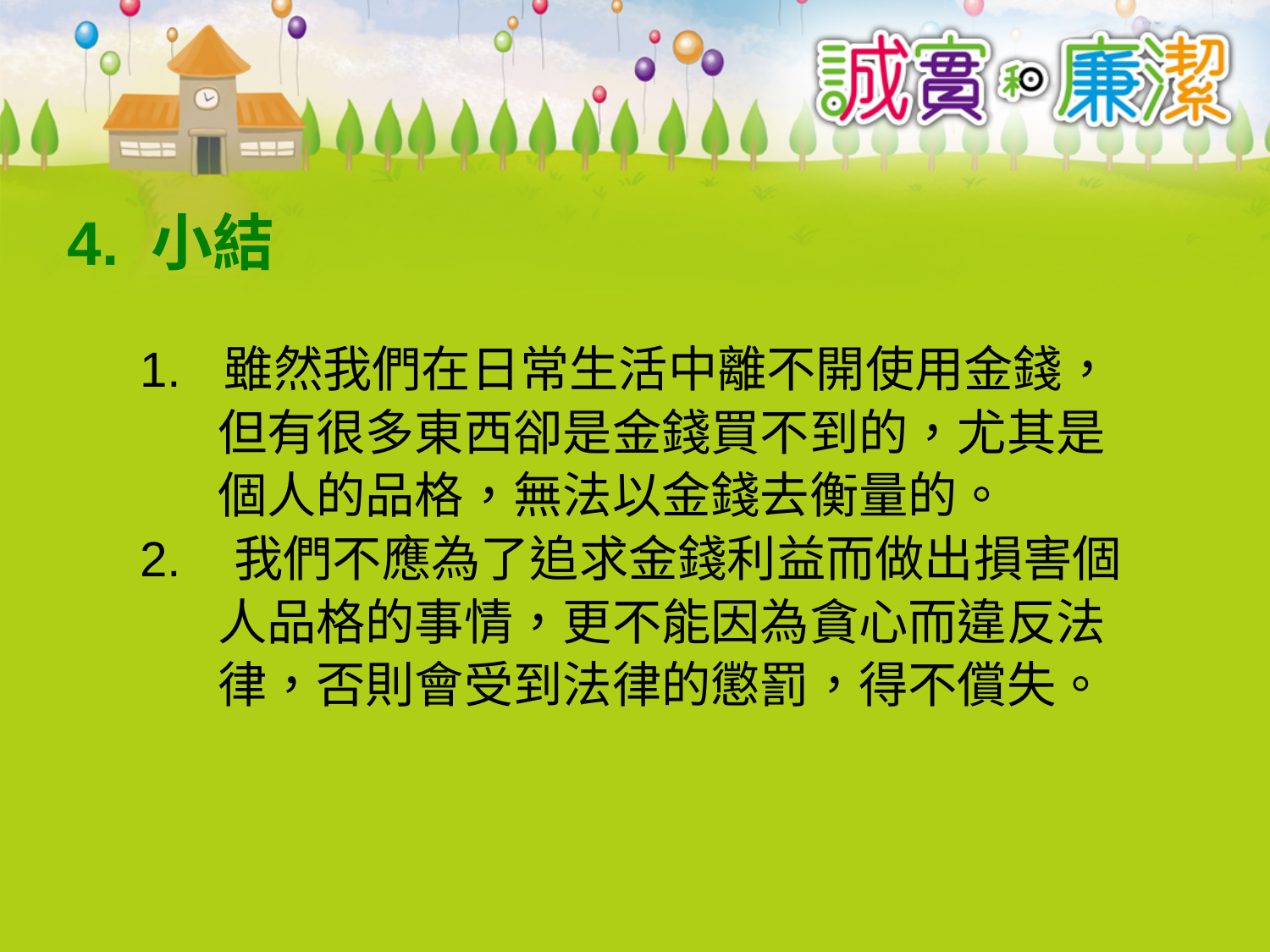

# 4. 小結

雖然我們在日常生活中離不開使用金錢，
      但有很多東西卻是金錢買不到的，尤其是
      個人的品格，無法以金錢去衡量的。
2.   我們不應為了追求金錢利益而做出損害個
      人品格的事情，更不能因為貪心而違反法
      律，否則會受到法律的懲罰，得不償失。